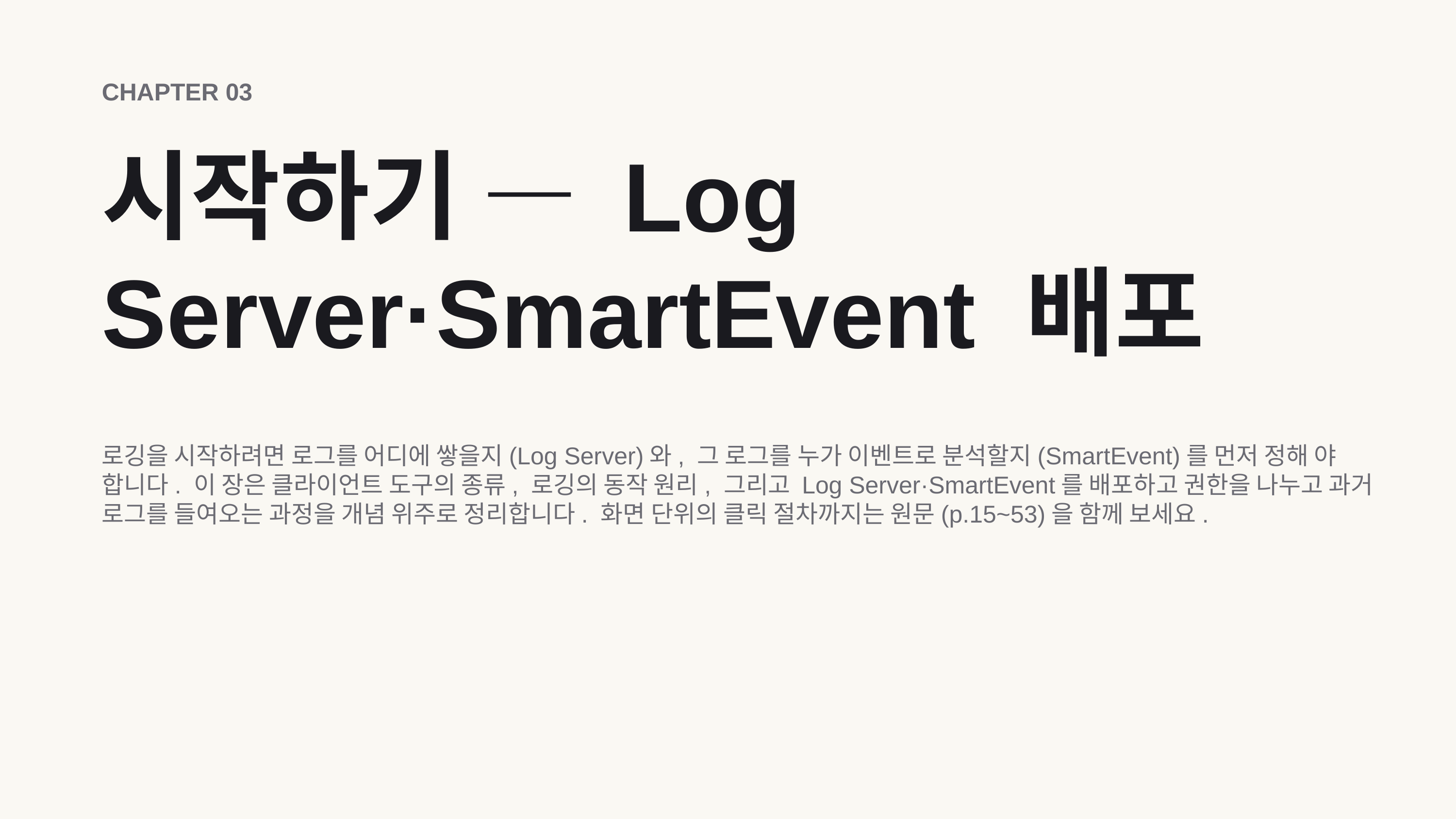

CHAPTER 03
시작하기 — Log Server·SmartEvent 배포
로깅을 시작하려면 로그를 어디에 쌓을지(Log Server)와, 그 로그를 누가 이벤트로 분석할지(SmartEvent)를 먼저 정해 야 합니다. 이 장은 클라이언트 도구의 종류, 로깅의 동작 원리, 그리고 Log Server·SmartEvent를 배포하고 권한을 나누고 과거 로그를 들여오는 과정을 개념 위주로 정리합니다. 화면 단위의 클릭 절차까지는 원문(p.15~53)을 함께 보세요.